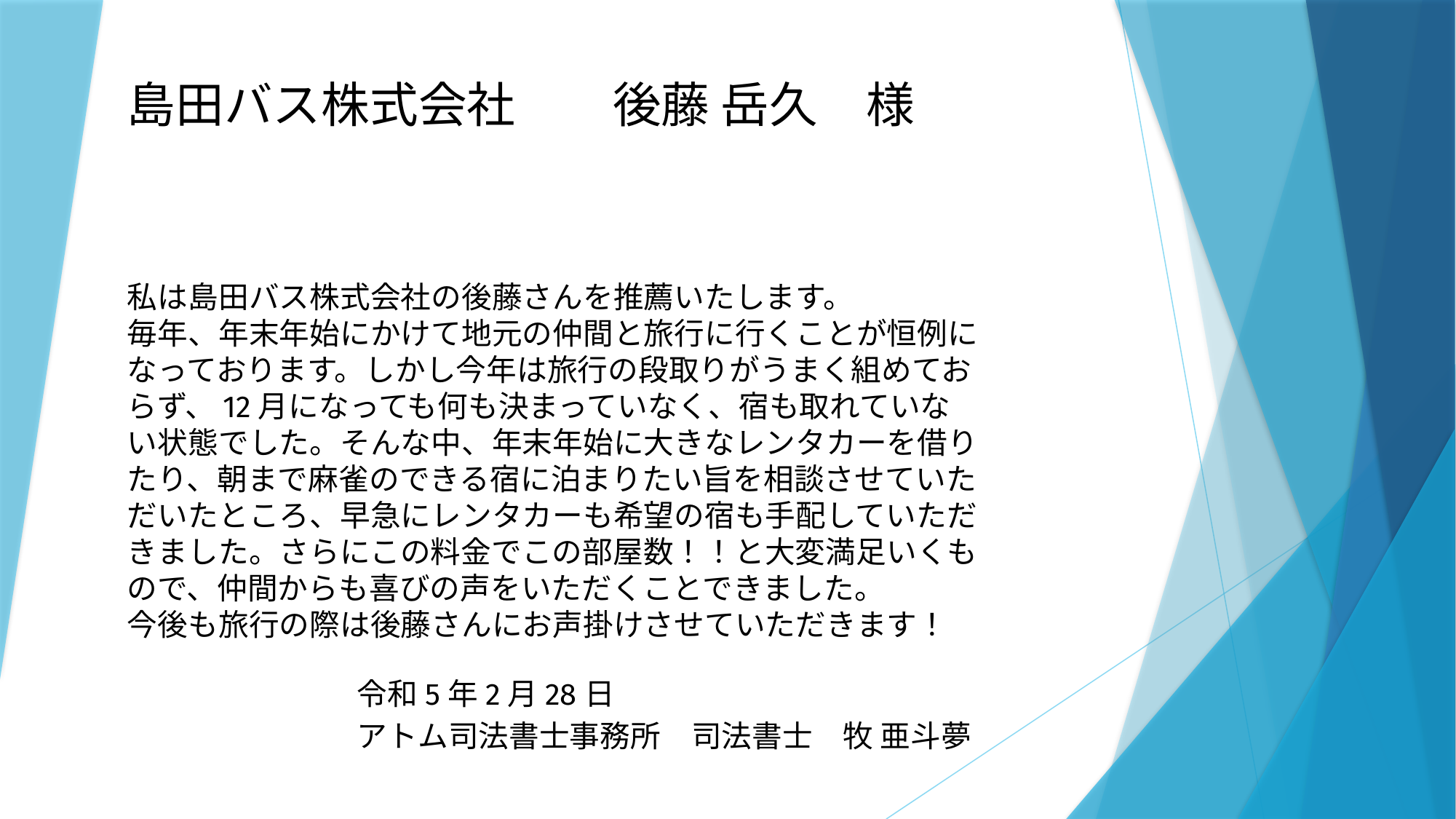

島田バス株式会社　　後藤 岳久　様
私は島田バス株式会社の後藤さんを推薦いたします。
毎年、年末年始にかけて地元の仲間と旅行に行くことが恒例になっております。しかし今年は旅行の段取りがうまく組めておらず、12月になっても何も決まっていなく、宿も取れていない状態でした。そんな中、年末年始に大きなレンタカーを借りたり、朝まで麻雀のできる宿に泊まりたい旨を相談させていただいたところ、早急にレンタカーも希望の宿も手配していただきました。さらにこの料金でこの部屋数！！と大変満足いくもので、仲間からも喜びの声をいただくことできました。
今後も旅行の際は後藤さんにお声掛けさせていただきます！
令和5年2月28日
アトム司法書士事務所　司法書士　牧 亜斗夢